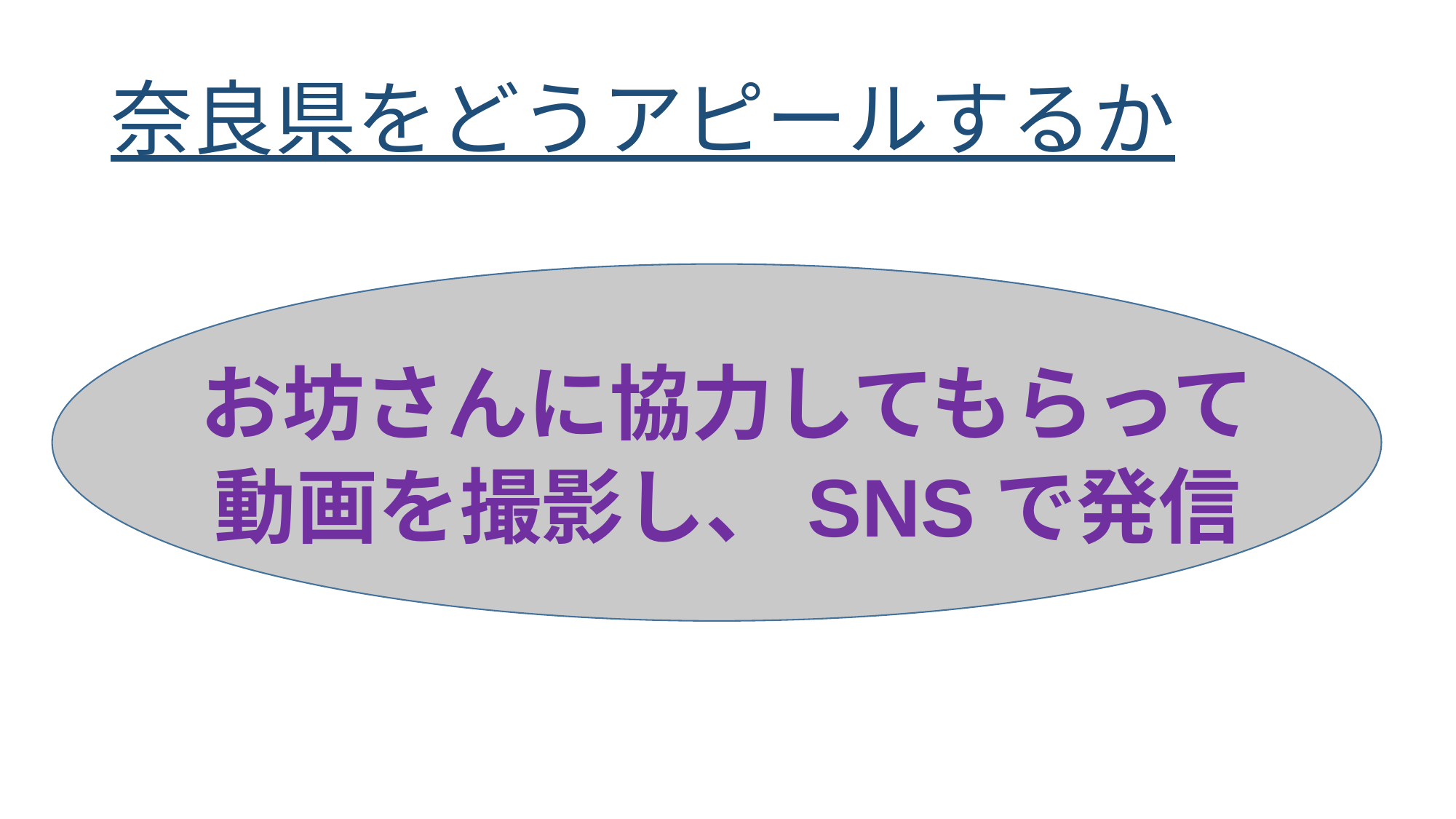

# 奈良県をどうアピールするか

お坊さんに協力してもらって
動画を撮影し、SNSで発信